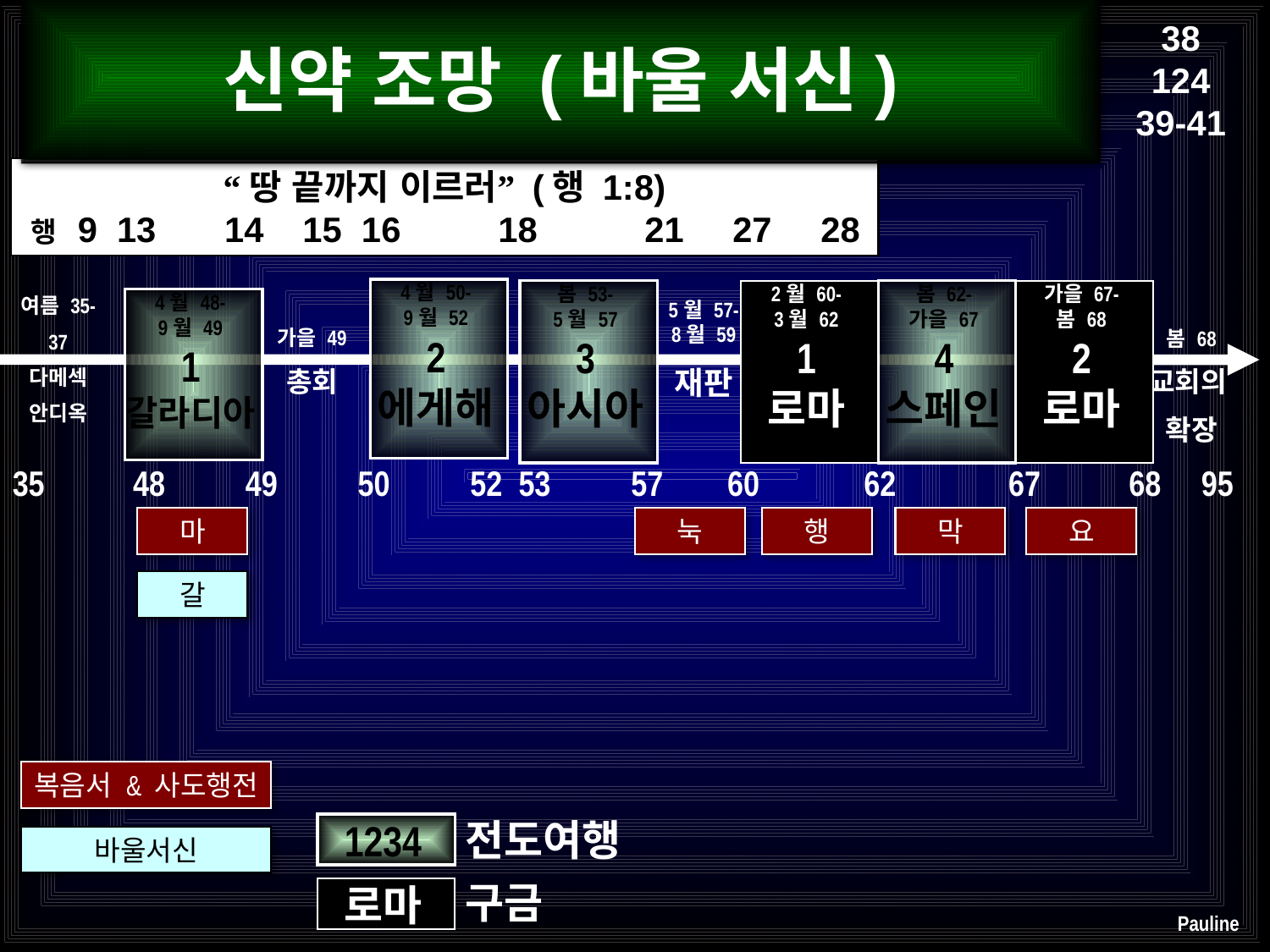

38
124
39-41
신약 조망 (바울 서신)
“땅 끝까지 이르러” (행 1:8)
  행  9  13       14    15  16          18           21     27     28
4월 50-
9월 52
2
에게해

봄 53-
5월 57
3
아시아

2월 60-
3월 62
1
로마

봄 62-
가을 67
4
스페인

가을 67-
봄 68
2
로마

4월 48-
9월 49
1
갈라디아

여름 35-
37
다메섹
안디옥
5월 57-
8월 59
재판
가을 49
총회
봄 68
교회의
확장

35           48          49          50          52  53          57        60             62              67           68     95
마
눅
행
막
요
갈
복음서 & 사도행전
1234
전도여행
바울서신
구금
로마
Pauline